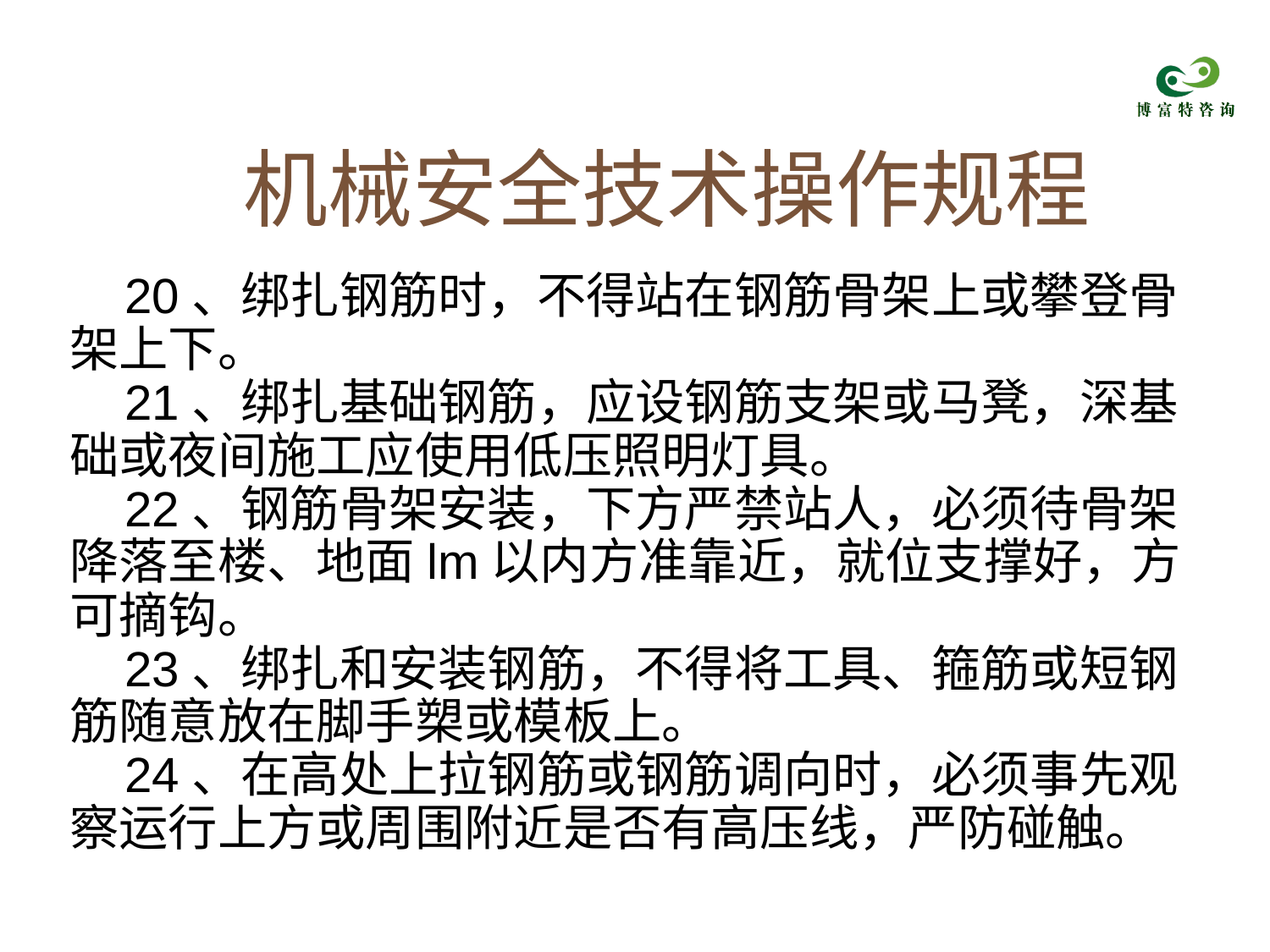

机械安全技术操作规程
    20、绑扎钢筋时，不得站在钢筋骨架上或攀登骨架上下。
    21、绑扎基础钢筋，应设钢筋支架或马凳，深基础或夜间施工应使用低压照明灯具。
    22、钢筋骨架安装，下方严禁站人，必须待骨架降落至楼、地面lm以内方准靠近，就位支撑好，方可摘钩。
    23、绑扎和安装钢筋，不得将工具、箍筋或短钢筋随意放在脚手槊或模板上。
    24、在高处上拉钢筋或钢筋调向时，必须事先观察运行上方或周围附近是否有高压线，严防碰触。